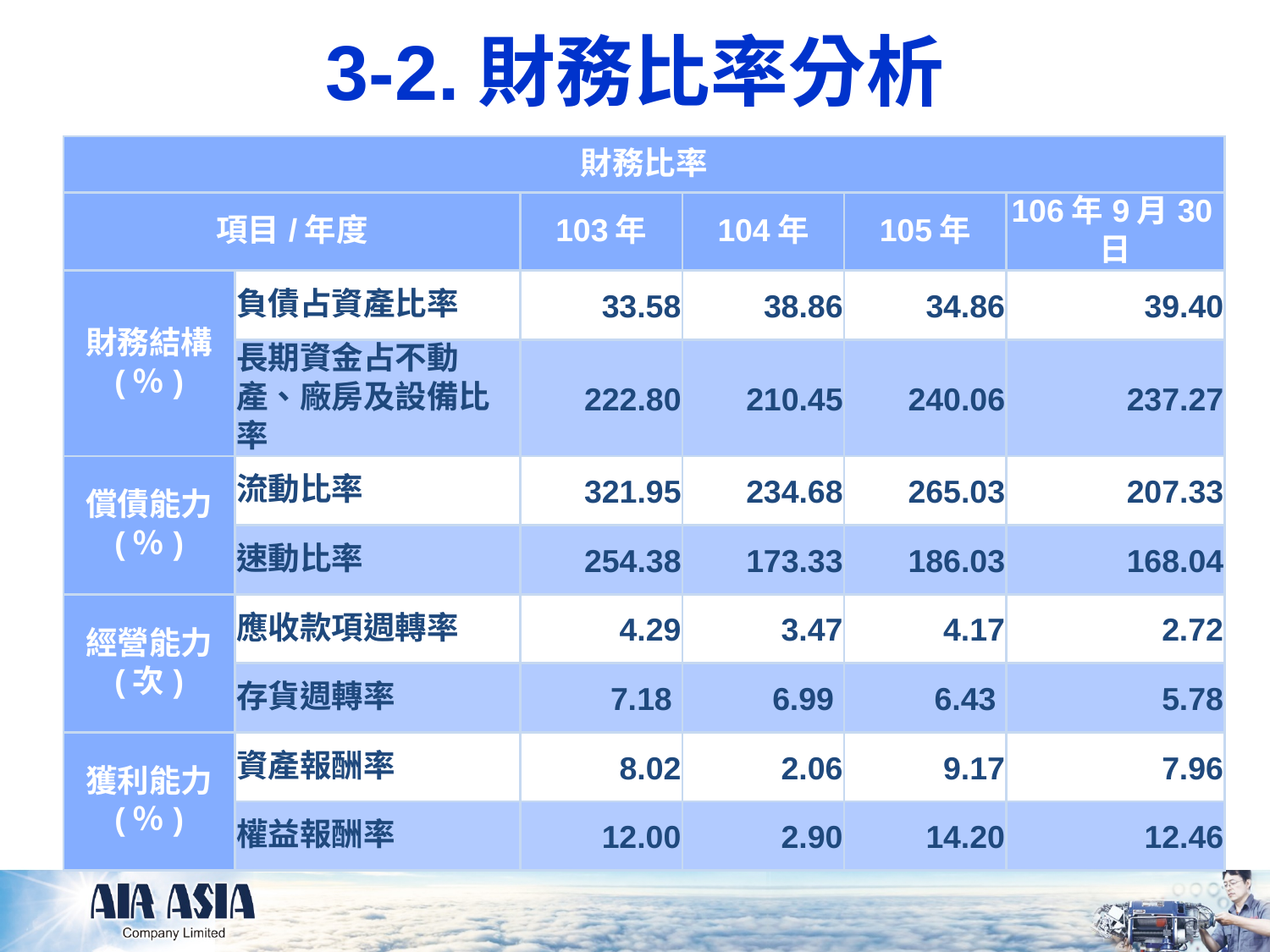

3-2.財務比率分析
| 財務比率 |  |  |  |  |  |
| --- | --- | --- | --- | --- | --- |
| 項目/年度 |  | 103年 | 104年 | 105年 | 106年9月30日 |
| 財務結構 (％) | 負債占資產比率 | 33.58 | 38.86 | 34.86 | 39.40 |
|  | 長期資金占不動產、廠房及設備比率 | 222.80 | 210.45 | 240.06 | 237.27 |
| 償債能力 (％) | 流動比率 | 321.95 | 234.68 | 265.03 | 207.33 |
|  | 速動比率 | 254.38 | 173.33 | 186.03 | 168.04 |
| 經營能力 (次) | 應收款項週轉率 | 4.29 | 3.47 | 4.17 | 2.72 |
|  | 存貨週轉率 | 7.18 | 6.99 | 6.43 | 5.78 |
| 獲利能力 (％) | 資產報酬率 | 8.02 | 2.06 | 9.17 | 7.96 |
|  | 權益報酬率 | 12.00 | 2.90 | 14.20 | 12.46 |